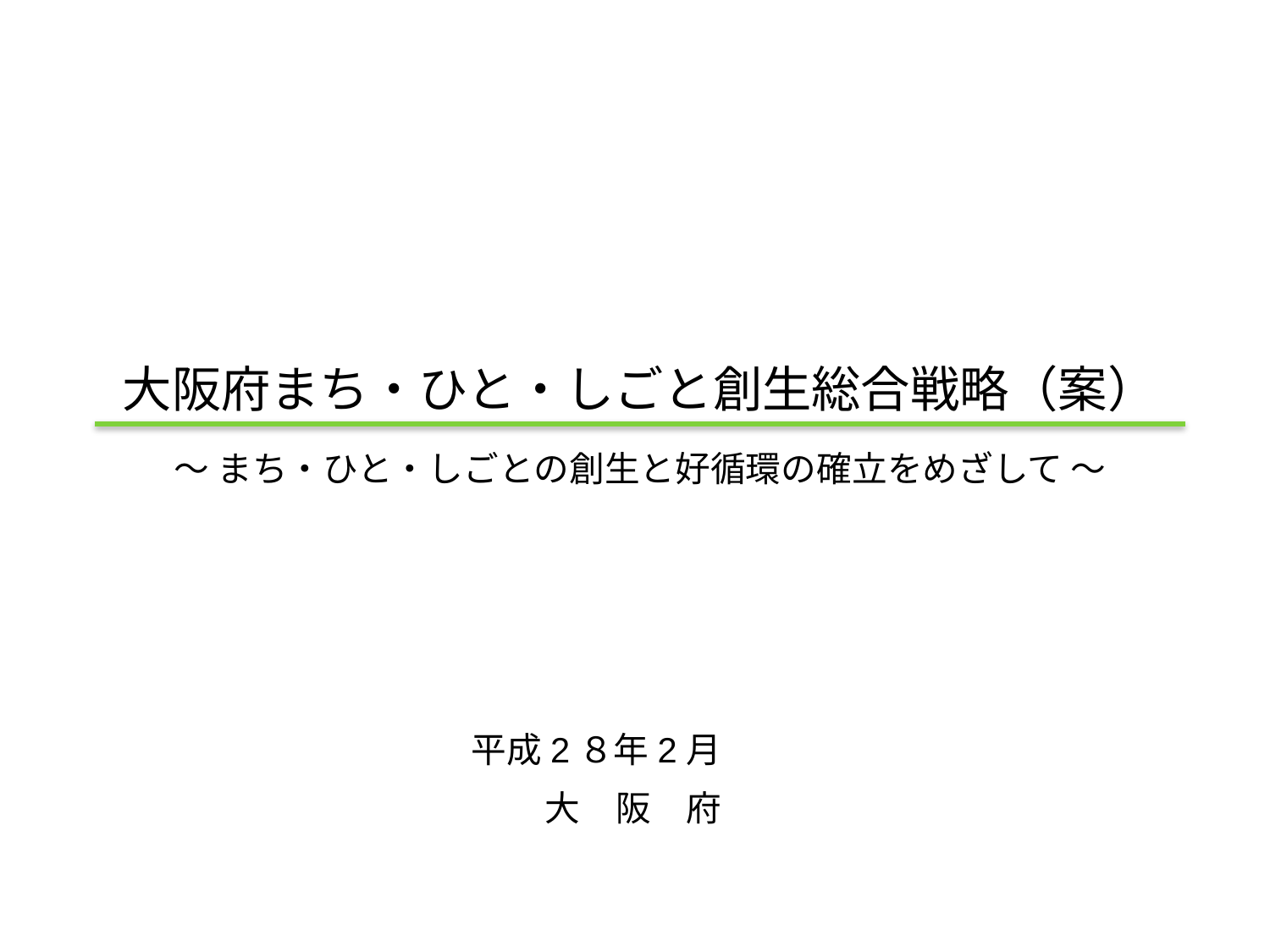

大阪府まち・ひと・しごと創生総合戦略（案）

～ まち・ひと・しごとの創生と好循環の確立をめざして ～
平成2８年2月
大　阪　府